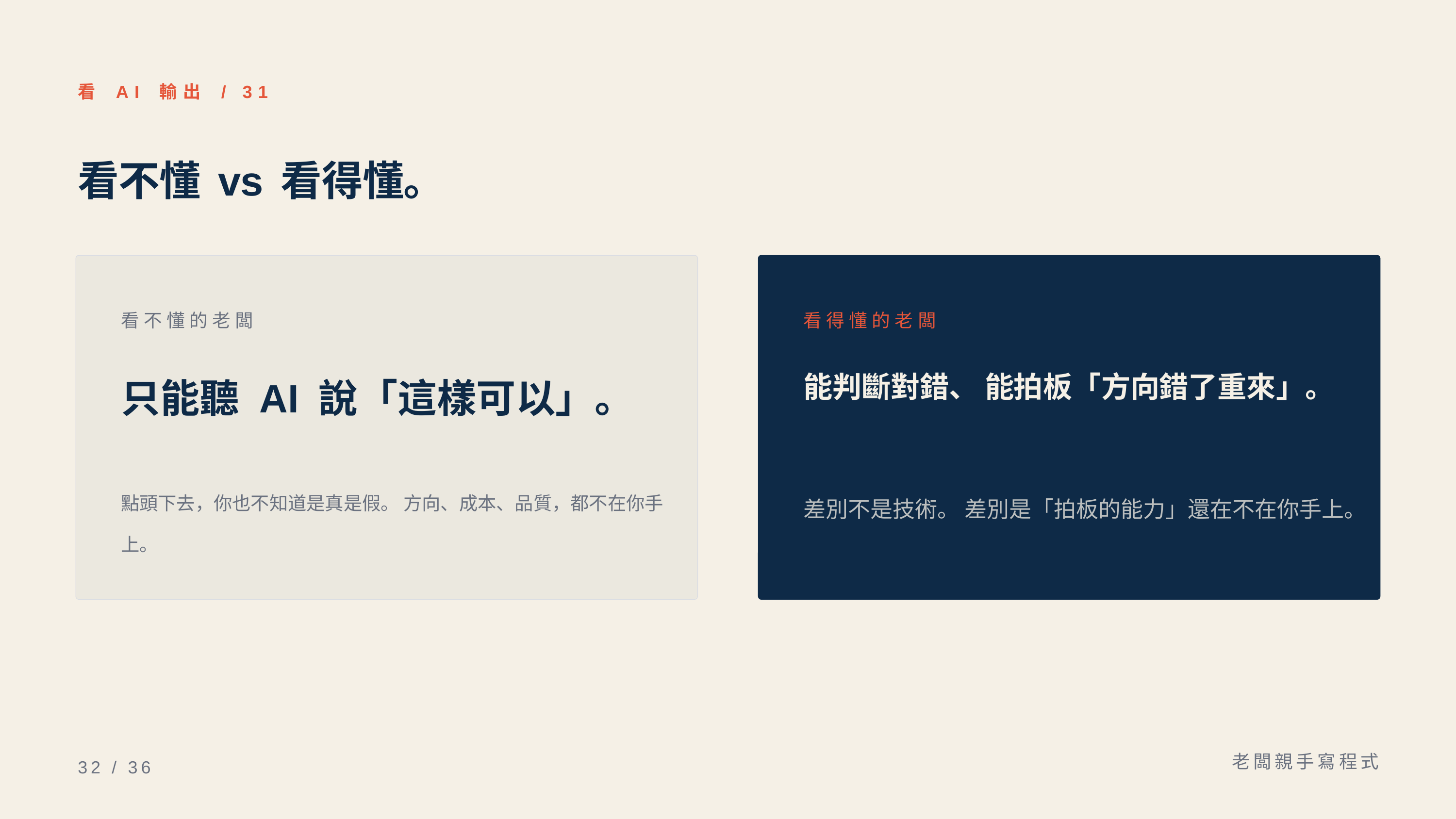

看 AI 輸出 / 31
看不懂 vs 看得懂。

看不懂的老闆
看得懂的老闆
只能聽 AI 說「這樣可以」。
能判斷對錯、 能拍板「方向錯了重來」。
點頭下去，你也不知道是真是假。 方向、成本、品質，都不在你手上。
差別不是技術。 差別是「拍板的能力」還在不在你手上。
老闆親手寫程式
32 / 36